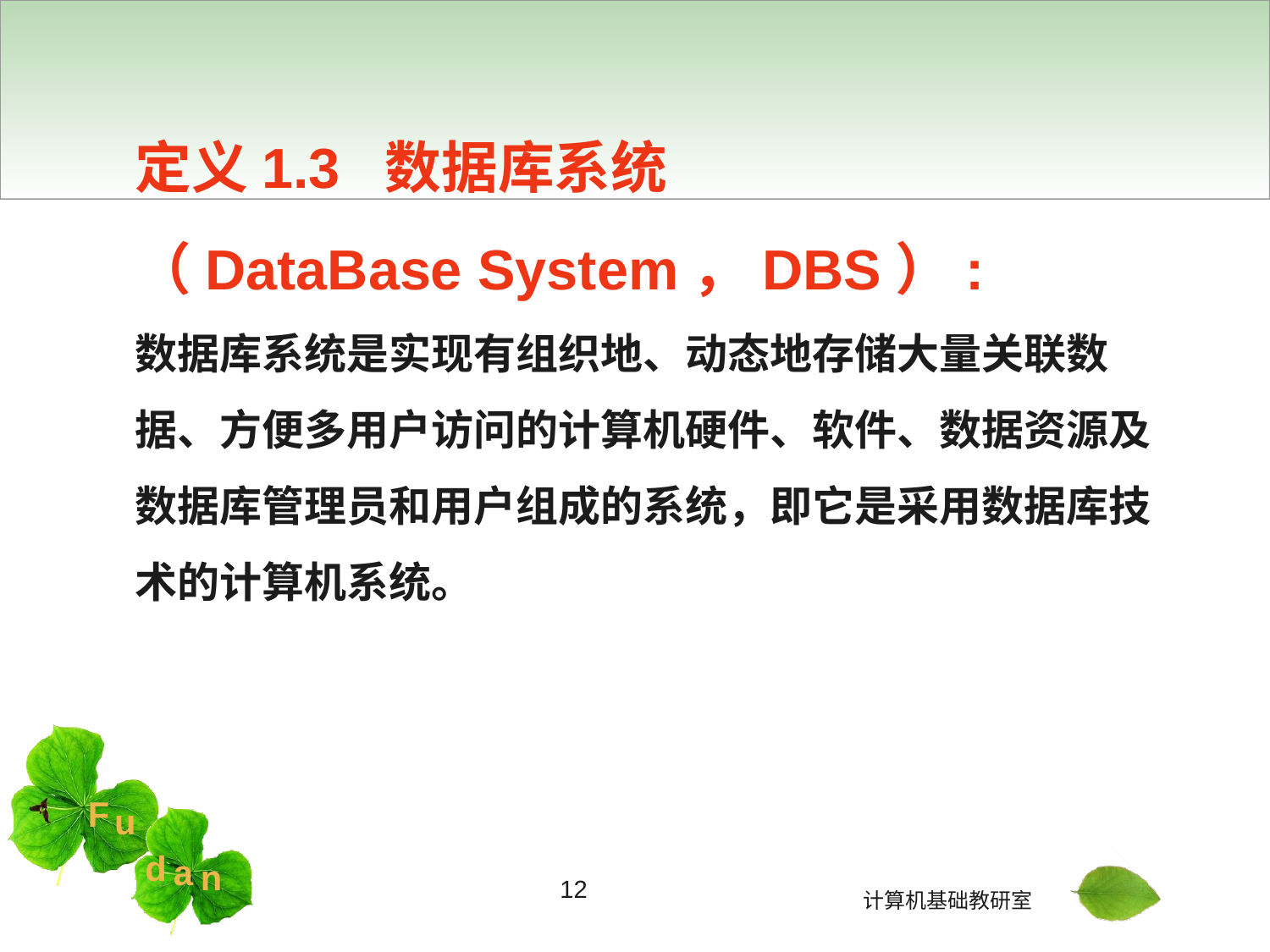

定义1.3  数据库系统
（DataBase System，DBS）:
数据库系统是实现有组织地、动态地存储大量关联数据、方便多用户访问的计算机硬件、软件、数据资源及数据库管理员和用户组成的系统，即它是采用数据库技术的计算机系统。

12